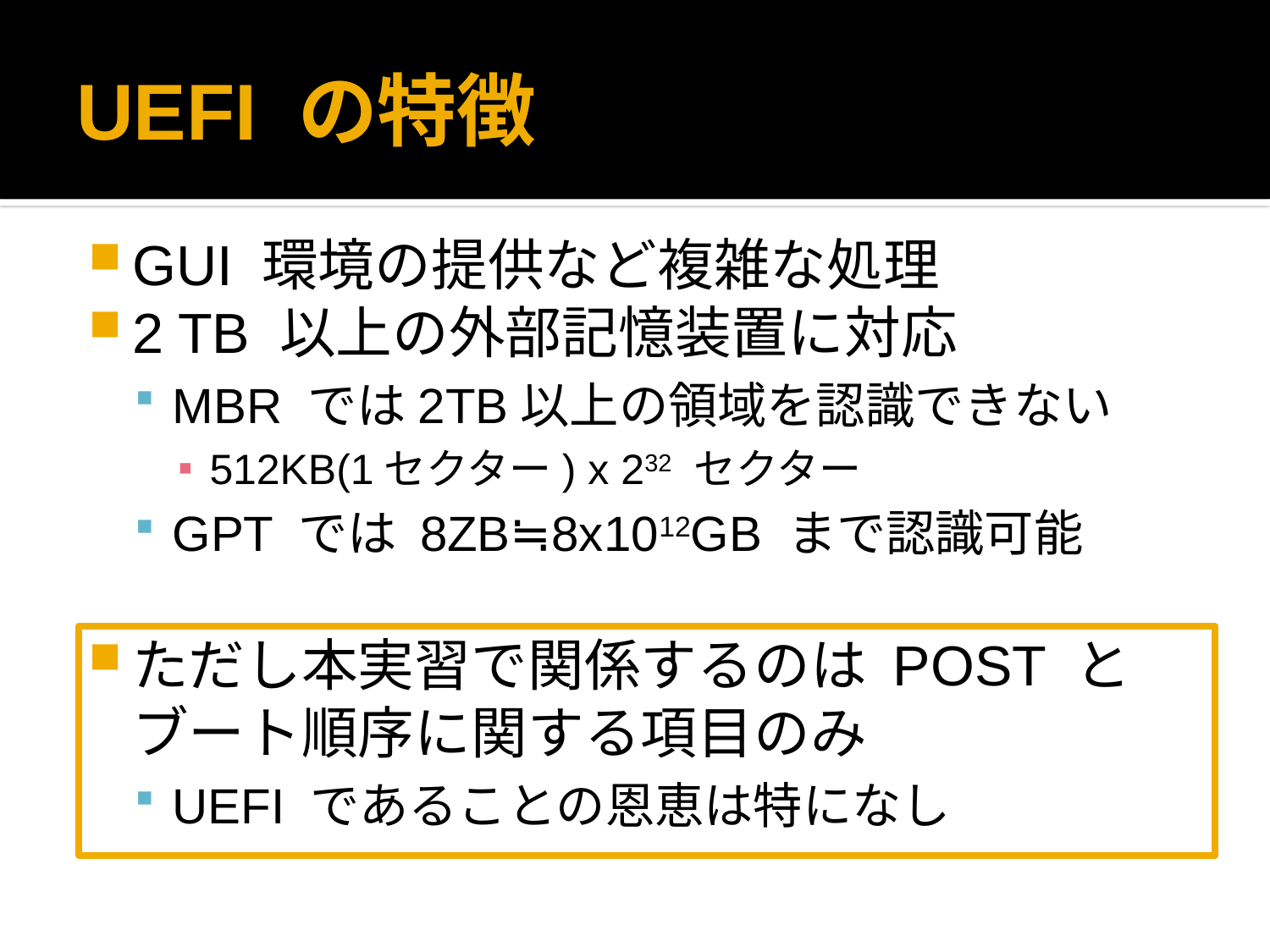

# UEFI の特徴
GUI 環境の提供など複雑な処理
2 TB 以上の外部記憶装置に対応
MBR では2TB以上の領域を認識できない
512KB(1セクター) x 232 セクター
GPT では 8ZB≒8x1012GB まで認識可能

ただし本実習で関係するのは POST とブート順序に関する項目のみ
UEFI であることの恩恵は特になし